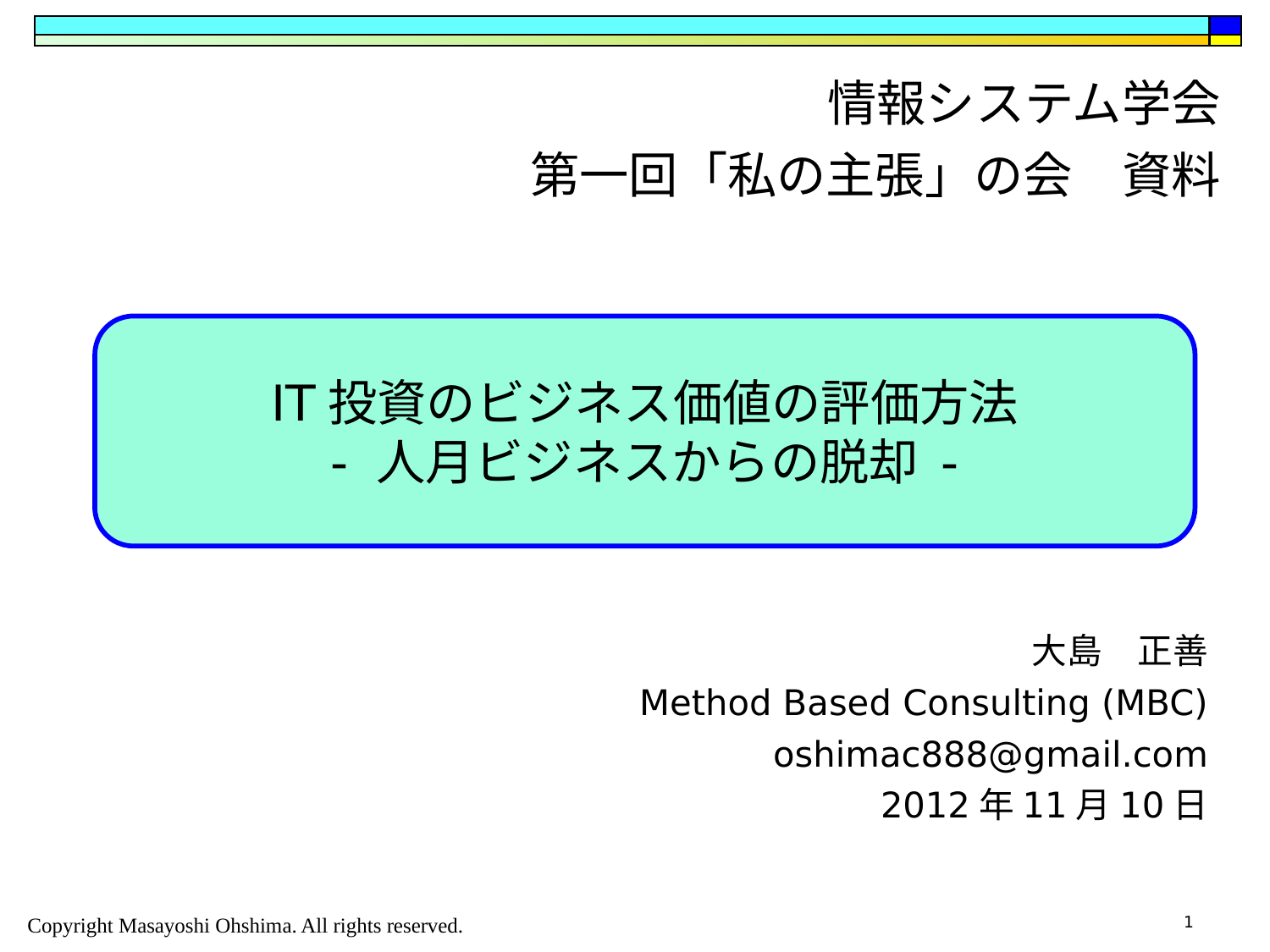

情報システム学会
第一回「私の主張」の会　資料
IT投資のビジネス価値の評価方法
- 人月ビジネスからの脱却 -
大島　正善
Method Based Consulting (MBC)
oshimac888@gmail.com
2012年11月10日
1